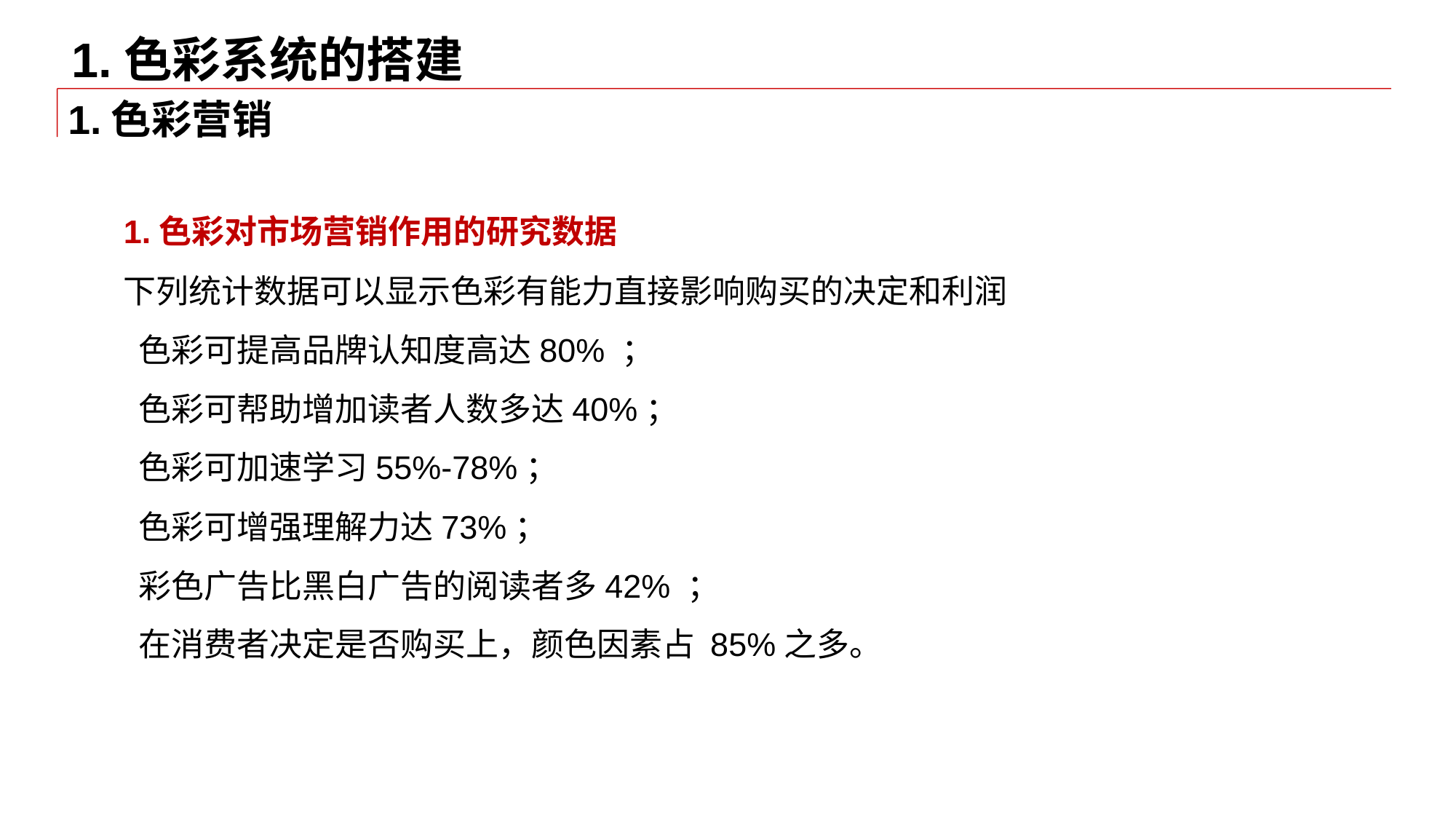

1.色彩系统的搭建
1.色彩营销

1.色彩对市场营销作用的研究数据
下列统计数据可以显示色彩有能力直接影响购买的决定和利润
 色彩可提高品牌认知度高达80% ；
 色彩可帮助增加读者人数多达40%；
 色彩可加速学习55%-78%；
 色彩可增强理解力达73%；
 彩色广告比黑白广告的阅读者多42% ；
 在消费者决定是否购买上，颜色因素占 85%之多。